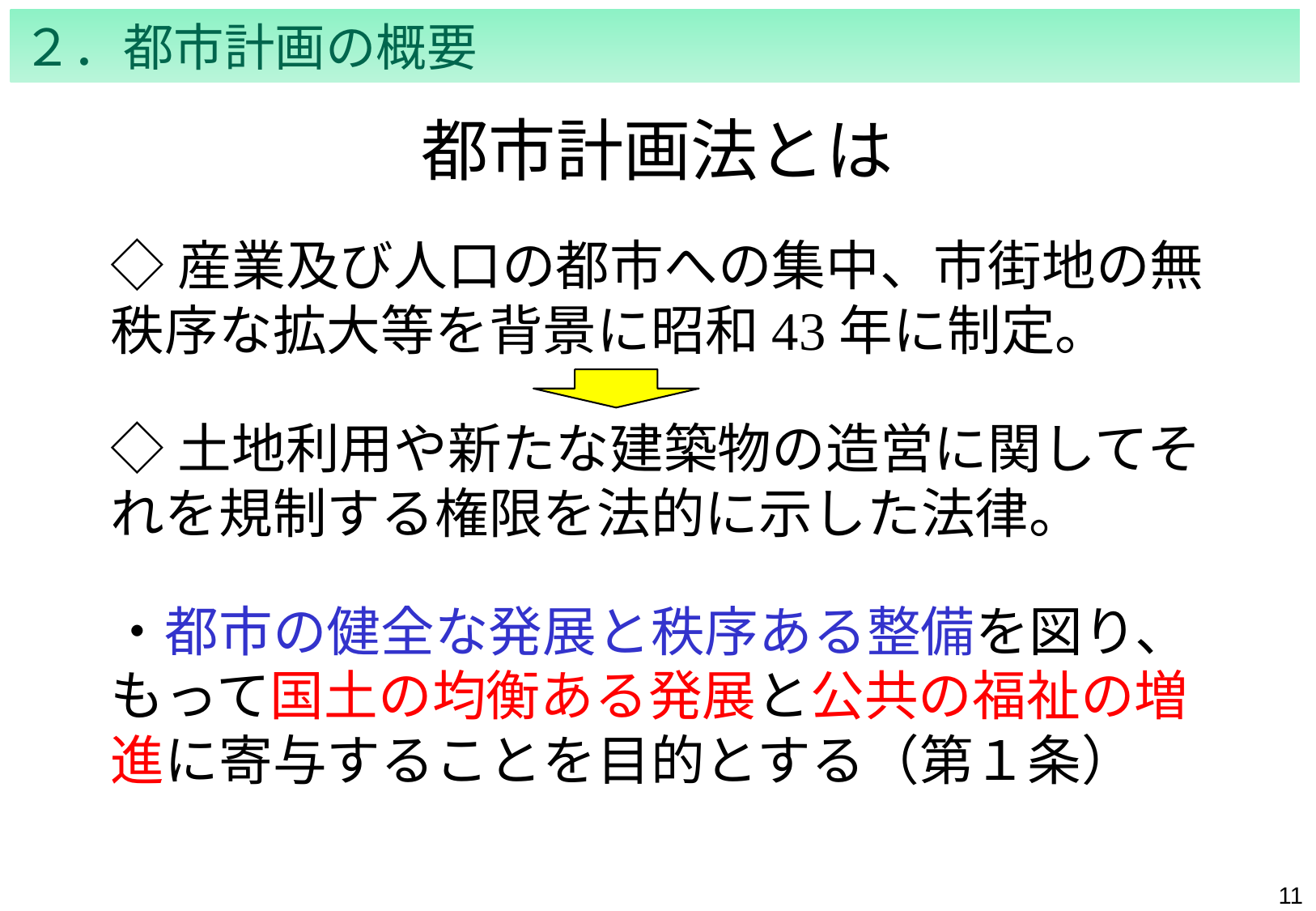

２．都市計画の概要
# 都市計画法とは
◇産業及び人口の都市への集中、市街地の無秩序な拡大等を背景に昭和43年に制定。

◇土地利用や新たな建築物の造営に関してそれを規制する権限を法的に示した法律。

・都市の健全な発展と秩序ある整備を図り、もって国土の均衡ある発展と公共の福祉の増進に寄与することを目的とする（第１条）

11